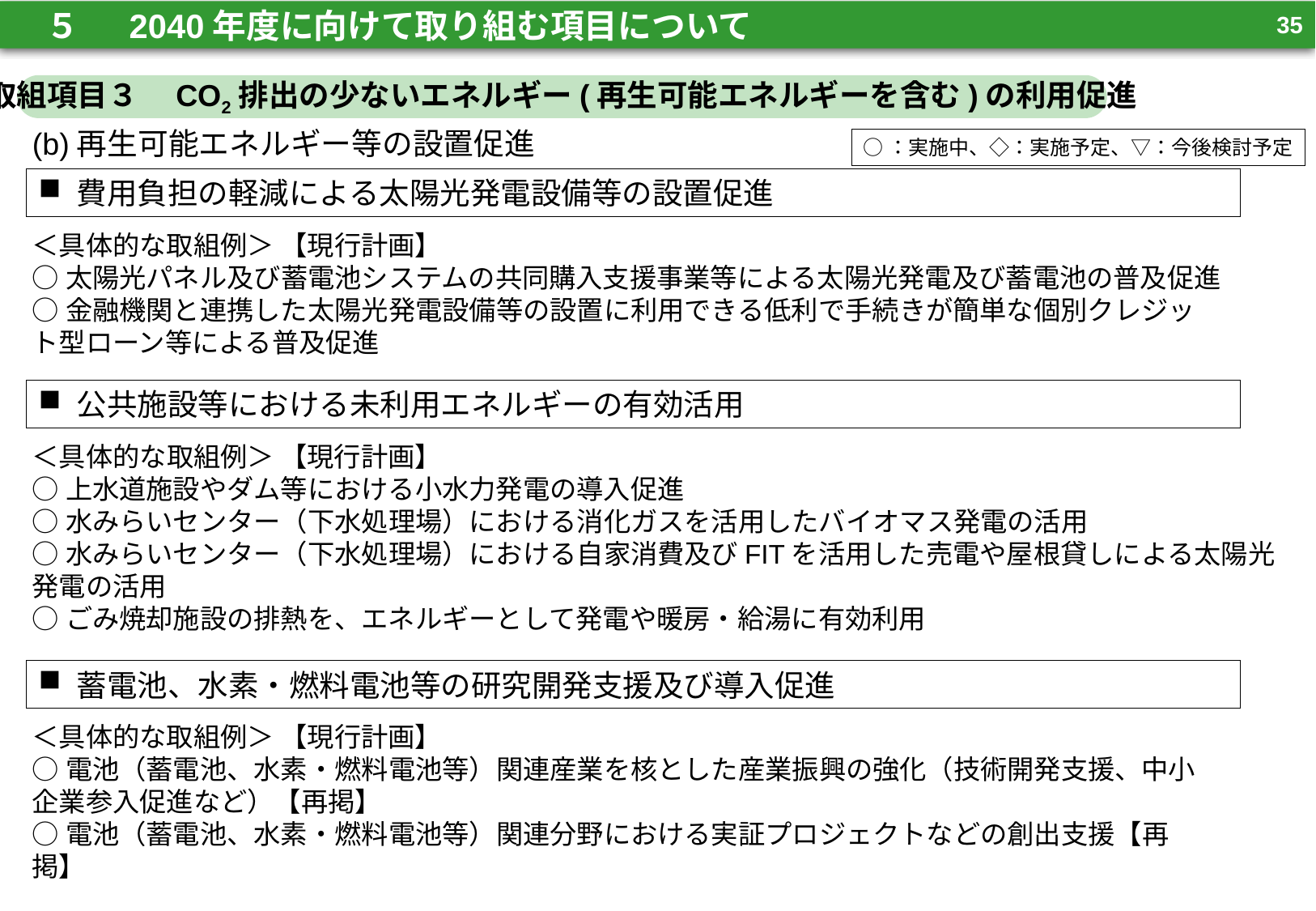

35
　５　 2040年度に向けて取り組む項目について
35
取組項目３　CO2排出の少ないエネルギー(再生可能エネルギーを含む)の利用促進
(b)再生可能エネルギー等の設置促進
○：実施中、◇：実施予定、▽：今後検討予定
費用負担の軽減による太陽光発電設備等の設置促進
＜具体的な取組例＞ 【現行計画】
○太陽光パネル及び蓄電池システムの共同購入支援事業等による太陽光発電及び蓄電池の普及促進
○金融機関と連携した太陽光発電設備等の設置に利用できる低利で手続きが簡単な個別クレジット型ローン等による普及促進
公共施設等における未利用エネルギーの有効活用
＜具体的な取組例＞ 【現行計画】
○上水道施設やダム等における小水力発電の導入促進
○水みらいセンター（下水処理場）における消化ガスを活用したバイオマス発電の活用
○水みらいセンター（下水処理場）における自家消費及びFITを活用した売電や屋根貸しによる太陽光発電の活用
○ごみ焼却施設の排熱を、エネルギーとして発電や暖房・給湯に有効利用
蓄電池、水素・燃料電池等の研究開発支援及び導入促進
＜具体的な取組例＞ 【現行計画】
○電池（蓄電池、水素・燃料電池等）関連産業を核とした産業振興の強化（技術開発支援、中小企業参入促進など）【再掲】
○電池（蓄電池、水素・燃料電池等）関連分野における実証プロジェクトなどの創出支援【再掲】